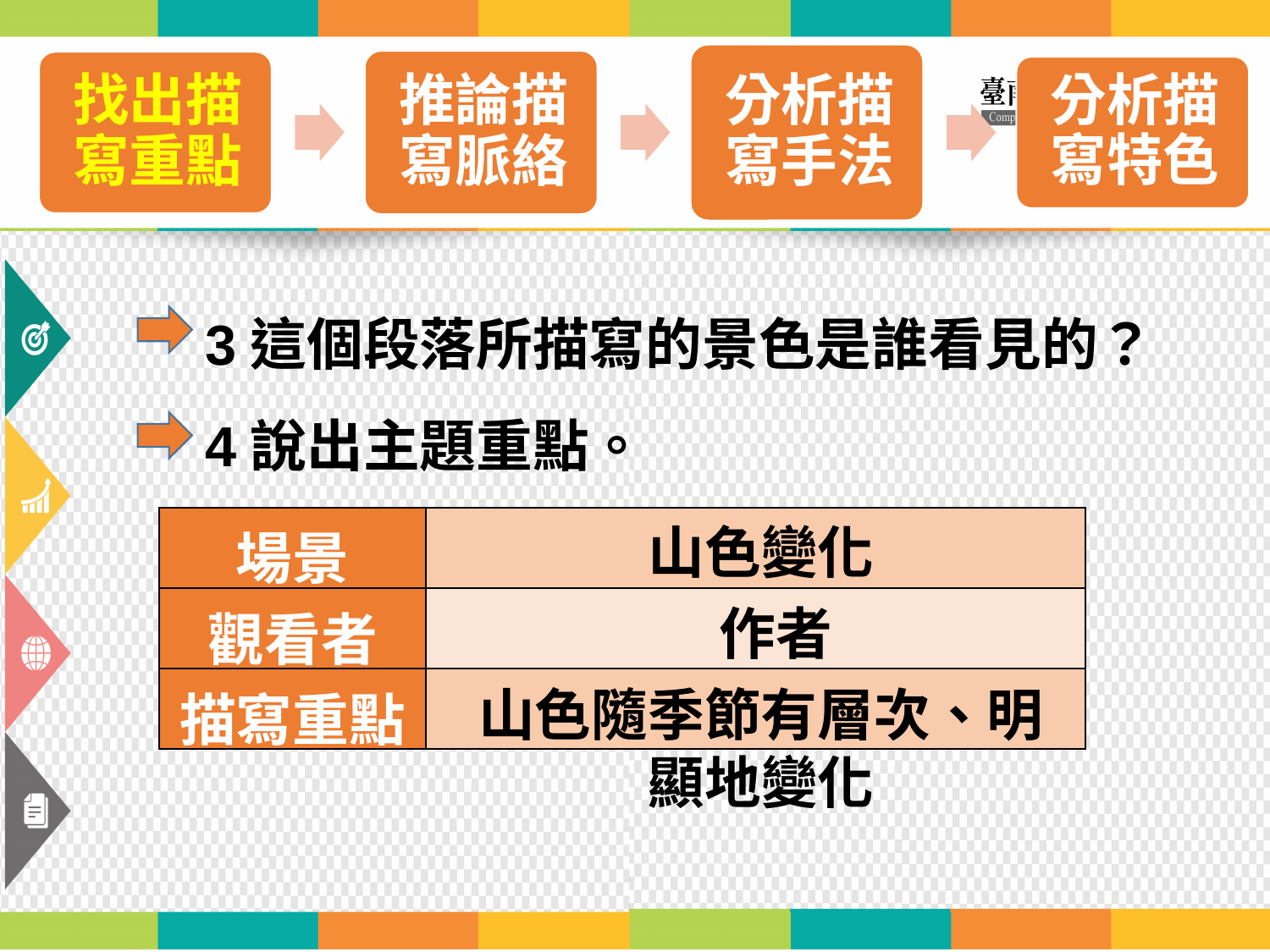

找出描寫重點

推論描寫脈絡

分析描寫手法

分析描寫特色
    3這個段落所描寫的景色是誰看見的？
    4說出主題重點。

| 場景 |  |
| --- | --- |
| 觀看者 |  |
| 描寫重點 |  |
山色變化
作者
山色隨季節有層次、明顯地變化